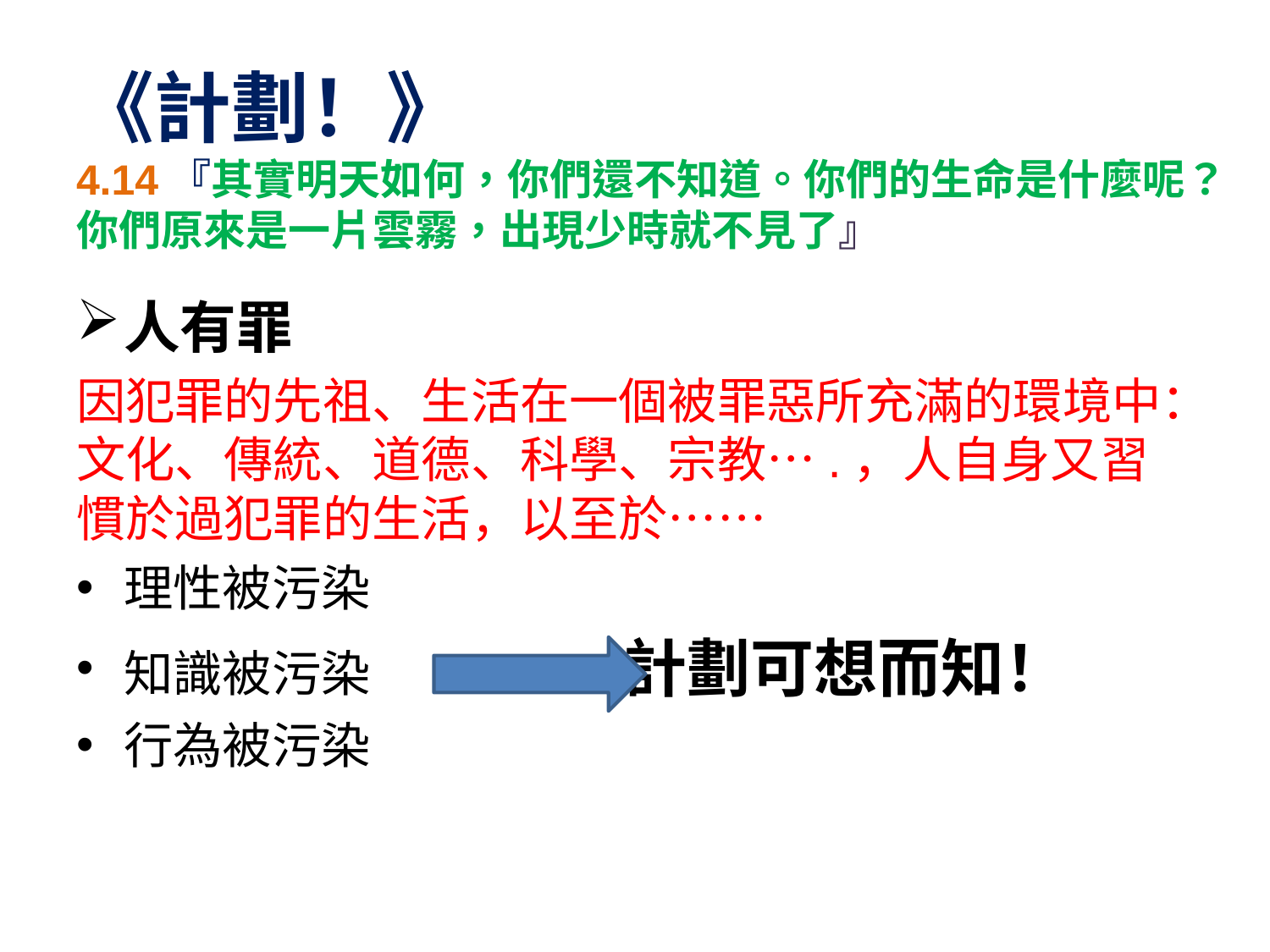

# 《計劃！》 4.14『其實明天如何，你們還不知道。你們的生命是什麼呢？你們原來是一片雲霧，出現少時就不見了』
人有罪
因犯罪的先祖、生活在一個被罪惡所充滿的環境中：文化、傳統、道德、科學、宗教….，人自身又習慣於過犯罪的生活，以至於……
理性被污染
知識被污染                       計劃可想而知！
行為被污染